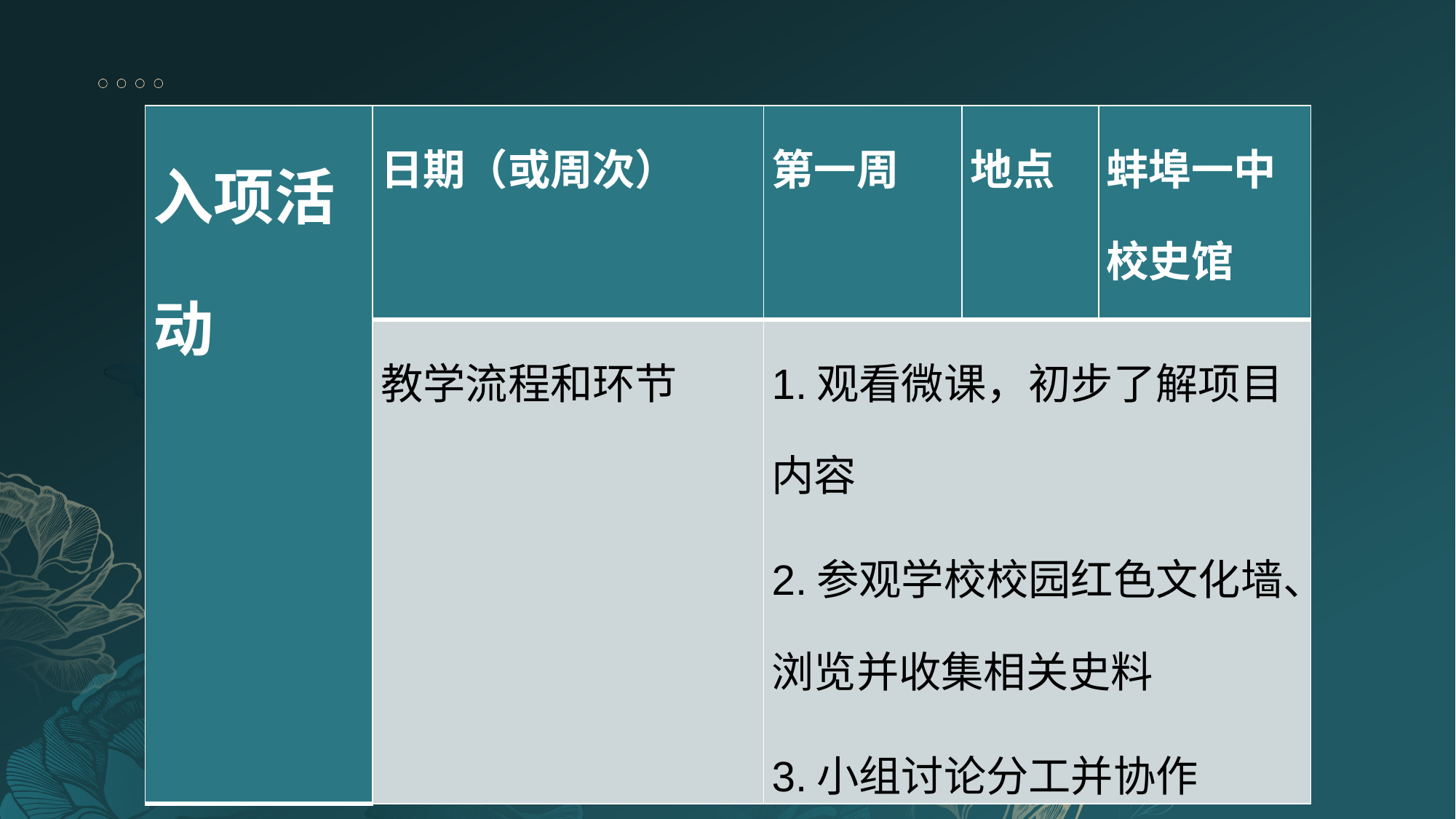

| 入项活动 | 日期（或周次） | 第一周 | 地点 | 蚌埠一中校史馆 |
| --- | --- | --- | --- | --- |
|  | 教学流程和环节 | 1.观看微课，初步了解项目内容 2.参观学校校园红色文化墙、浏览并收集相关史料 3.小组讨论分工并协作 |  |  |